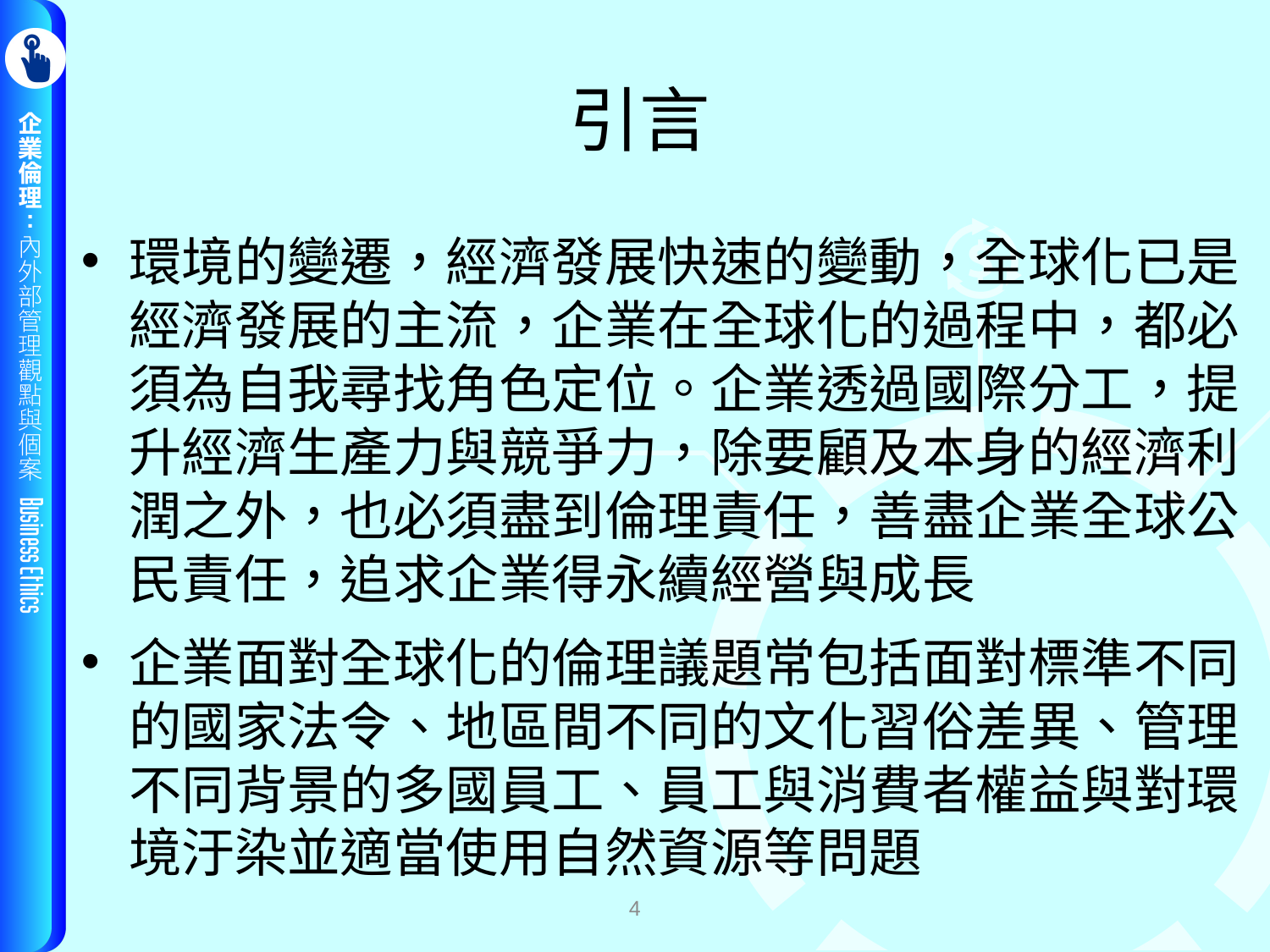

# 引言
環境的變遷，經濟發展快速的變動，全球化已是經濟發展的主流，企業在全球化的過程中，都必須為自我尋找角色定位。企業透過國際分工，提升經濟生產力與競爭力，除要顧及本身的經濟利潤之外，也必須盡到倫理責任，善盡企業全球公民責任，追求企業得永續經營與成長
企業面對全球化的倫理議題常包括面對標準不同的國家法令、地區間不同的文化習俗差異、管理不同背景的多國員工、員工與消費者權益與對環境汙染並適當使用自然資源等問題
4